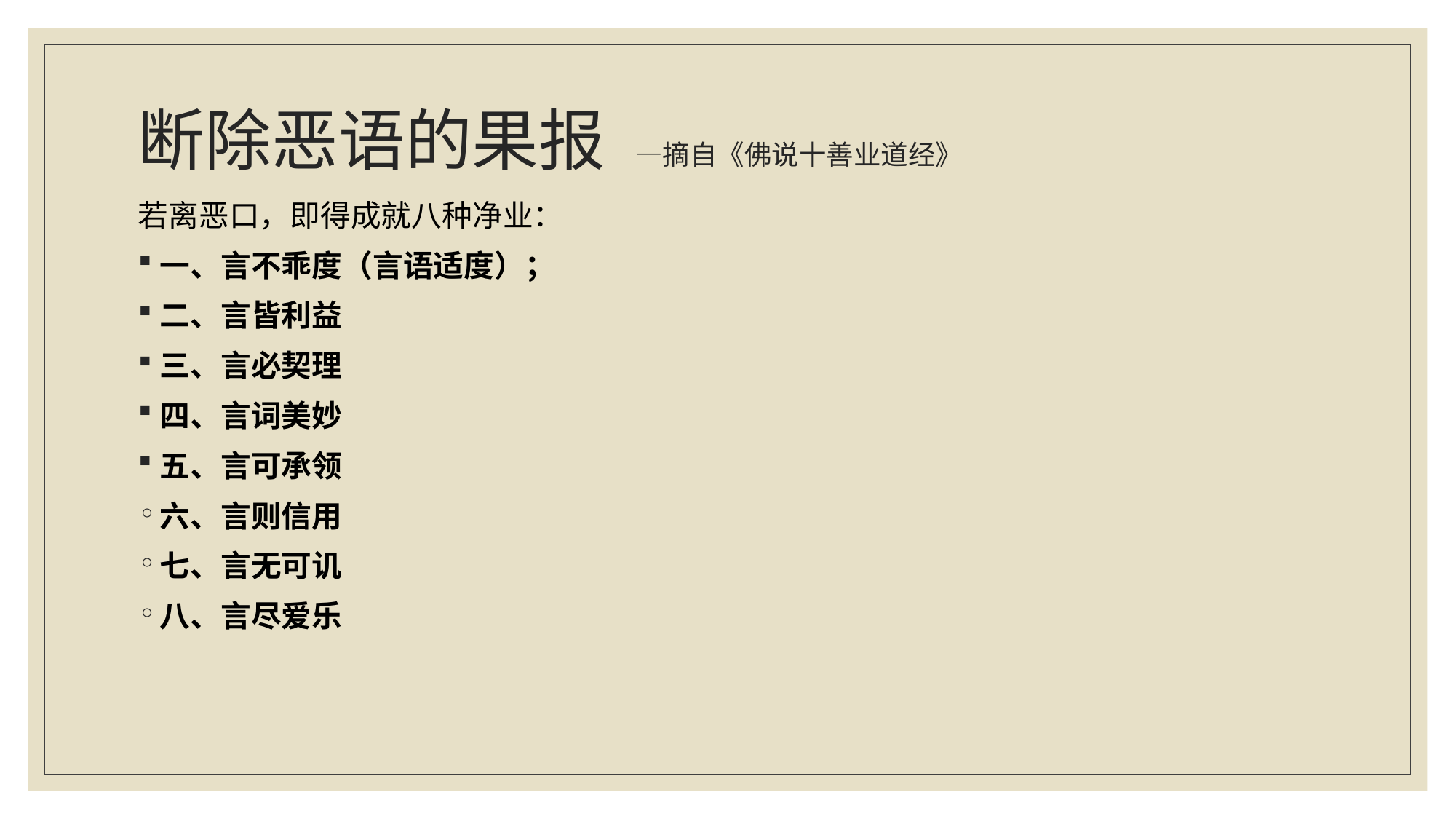

# 断除恶语的果报  —摘自《佛说十善业道经》
若离恶口，即得成就八种净业：
一、言不乖度（言语适度）；
二、言皆利益
三、言必契理
四、言词美妙
五、言可承领
六、言则信用
七、言无可讥
八、言尽爱乐